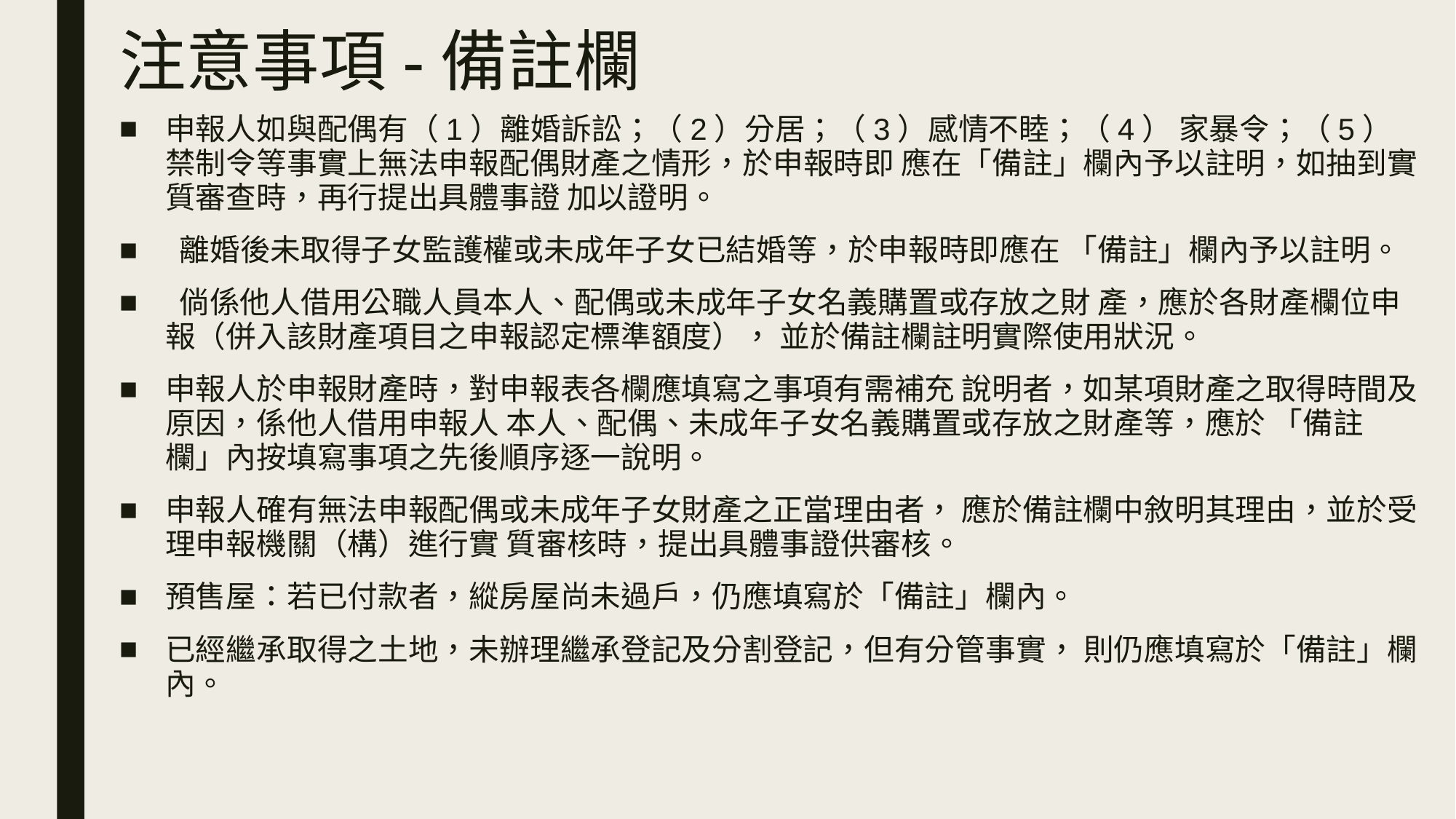

# 注意事項-備註欄
申報人如與配偶有（1）離婚訴訟；（2）分居；（3）感情不睦；（4） 家暴令；（5）禁制令等事實上無法申報配偶財產之情形，於申報時即 應在「備註」欄內予以註明，如抽到實質審查時，再行提出具體事證 加以證明。
 離婚後未取得子女監護權或未成年子女已結婚等，於申報時即應在 「備註」欄內予以註明。
 倘係他人借用公職人員本人、配偶或未成年子女名義購置或存放之財 產，應於各財產欄位申報（併入該財產項目之申報認定標準額度）， 並於備註欄註明實際使用狀況。
申報人於申報財產時，對申報表各欄應填寫之事項有需補充 說明者，如某項財產之取得時間及原因，係他人借用申報人 本人、配偶、未成年子女名義購置或存放之財產等，應於 「備註欄」內按填寫事項之先後順序逐一說明。
申報人確有無法申報配偶或未成年子女財產之正當理由者， 應於備註欄中敘明其理由，並於受理申報機關（構）進行實 質審核時，提出具體事證供審核。
預售屋：若已付款者，縱房屋尚未過戶，仍應填寫於「備註」欄內。
已經繼承取得之土地，未辦理繼承登記及分割登記，但有分管事實， 則仍應填寫於「備註」欄內。